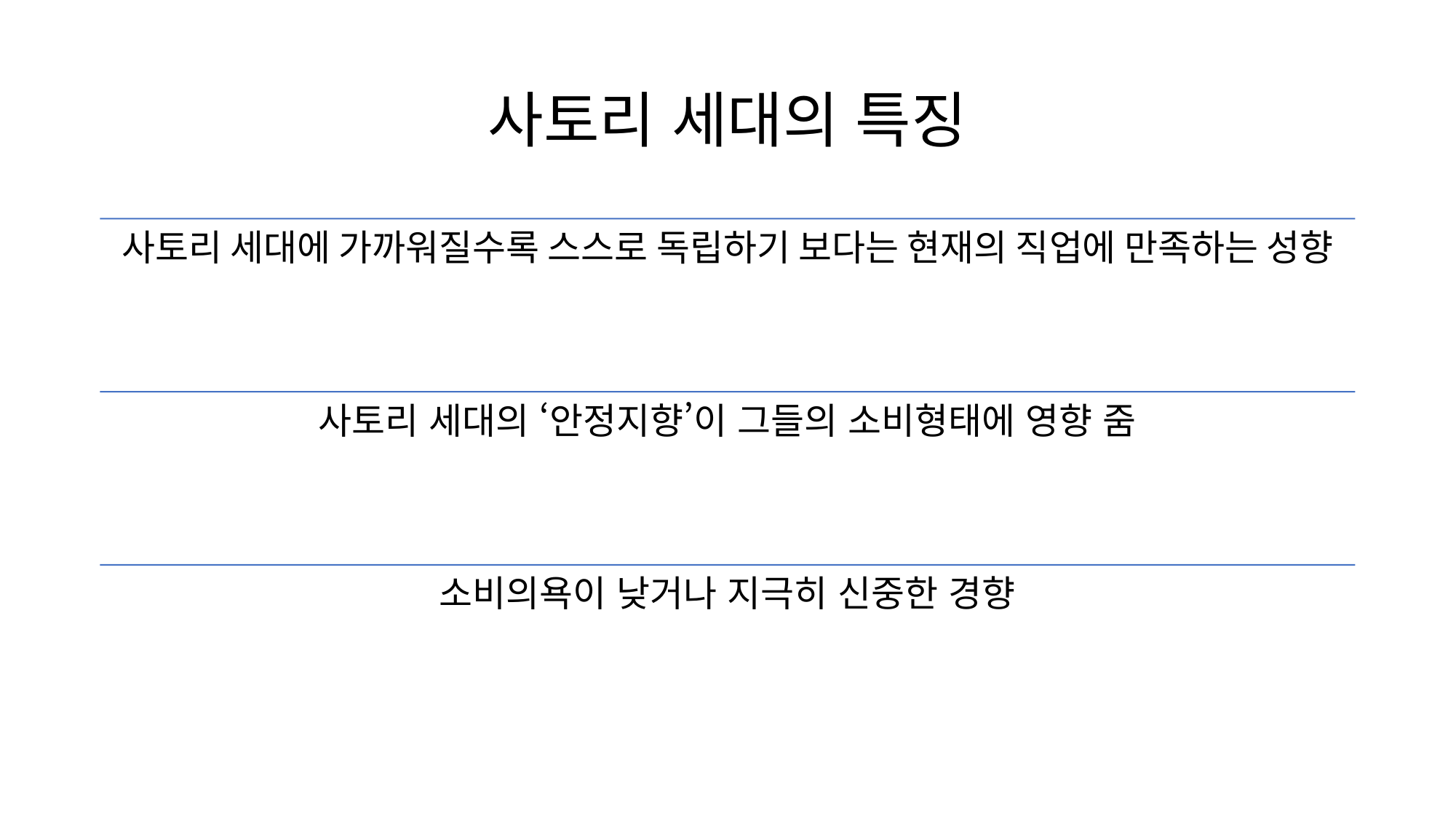

# 사토리 세대의 특징
사토리 세대에 가까워질수록 스스로 독립하기 보다는 현재의 직업에 만족하는 성향
사토리 세대의 ‘안정지향’이 그들의 소비형태에 영향 줌
소비의욕이 낮거나 지극히 신중한 경향